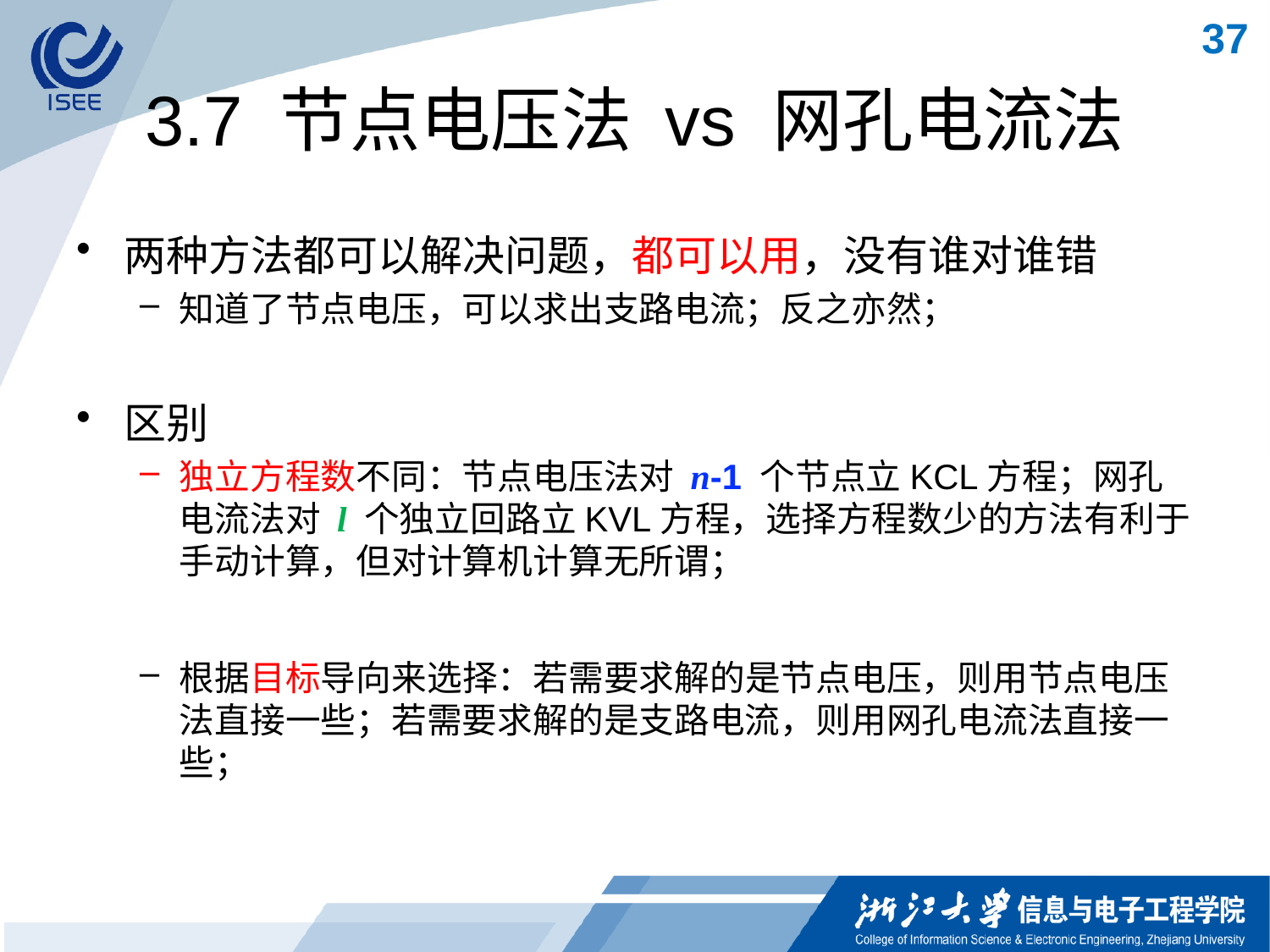

37
# 3.7 节点电压法 vs 网孔电流法
两种方法都可以解决问题，都可以用，没有谁对谁错
知道了节点电压，可以求出支路电流；反之亦然；

区别
独立方程数不同：节点电压法对 n-1 个节点立KCL方程；网孔电流法对 l 个独立回路立KVL方程，选择方程数少的方法有利于手动计算，但对计算机计算无所谓；

根据目标导向来选择：若需要求解的是节点电压，则用节点电压法直接一些；若需要求解的是支路电流，则用网孔电流法直接一些；